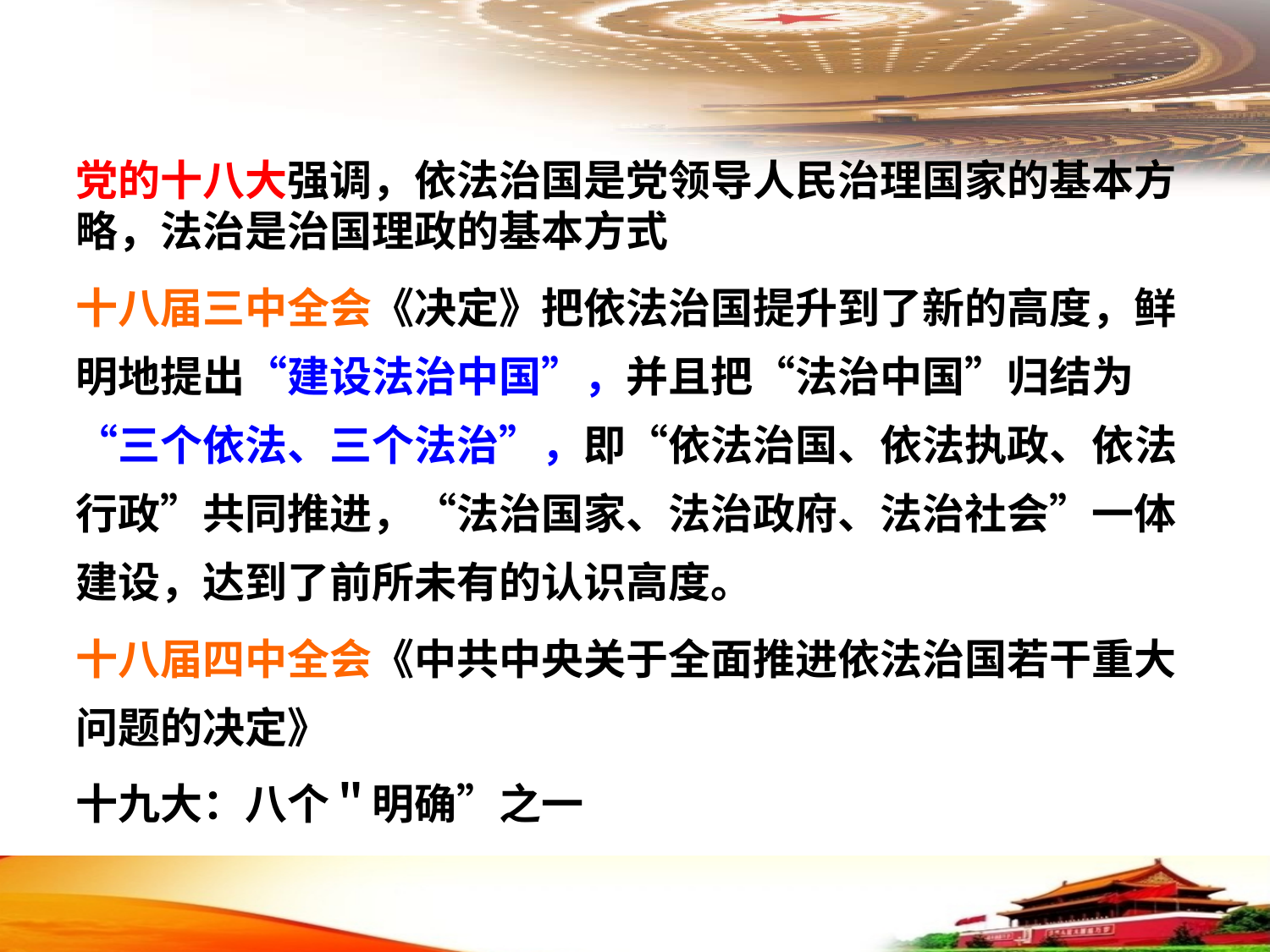

#
党的十八大强调，依法治国是党领导人民治理国家的基本方略，法治是治国理政的基本方式
十八届三中全会《决定》把依法治国提升到了新的高度，鲜明地提出“建设法治中国”，并且把“法治中国”归结为“三个依法、三个法治”，即“依法治国、依法执政、依法行政”共同推进，“法治国家、法治政府、法治社会”一体建设，达到了前所未有的认识高度。
十八届四中全会《中共中央关于全面推进依法治国若干重大问题的决定》
十九大：八个＂明确”之一